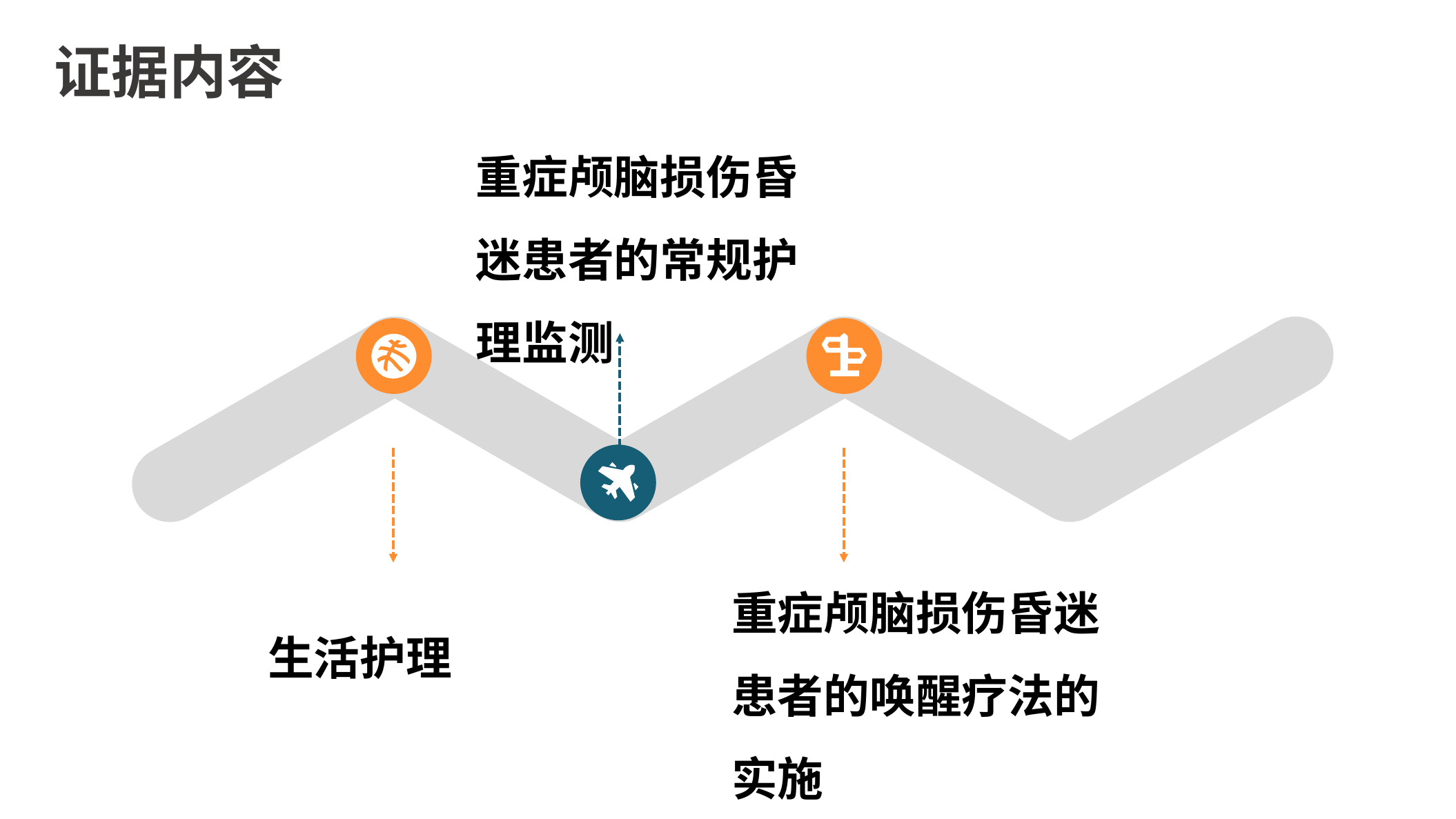

证据内容
重症颅脑损伤昏迷患者的常规护理监测

重症颅脑损伤昏迷患者的唤醒疗法的实施
生活护理